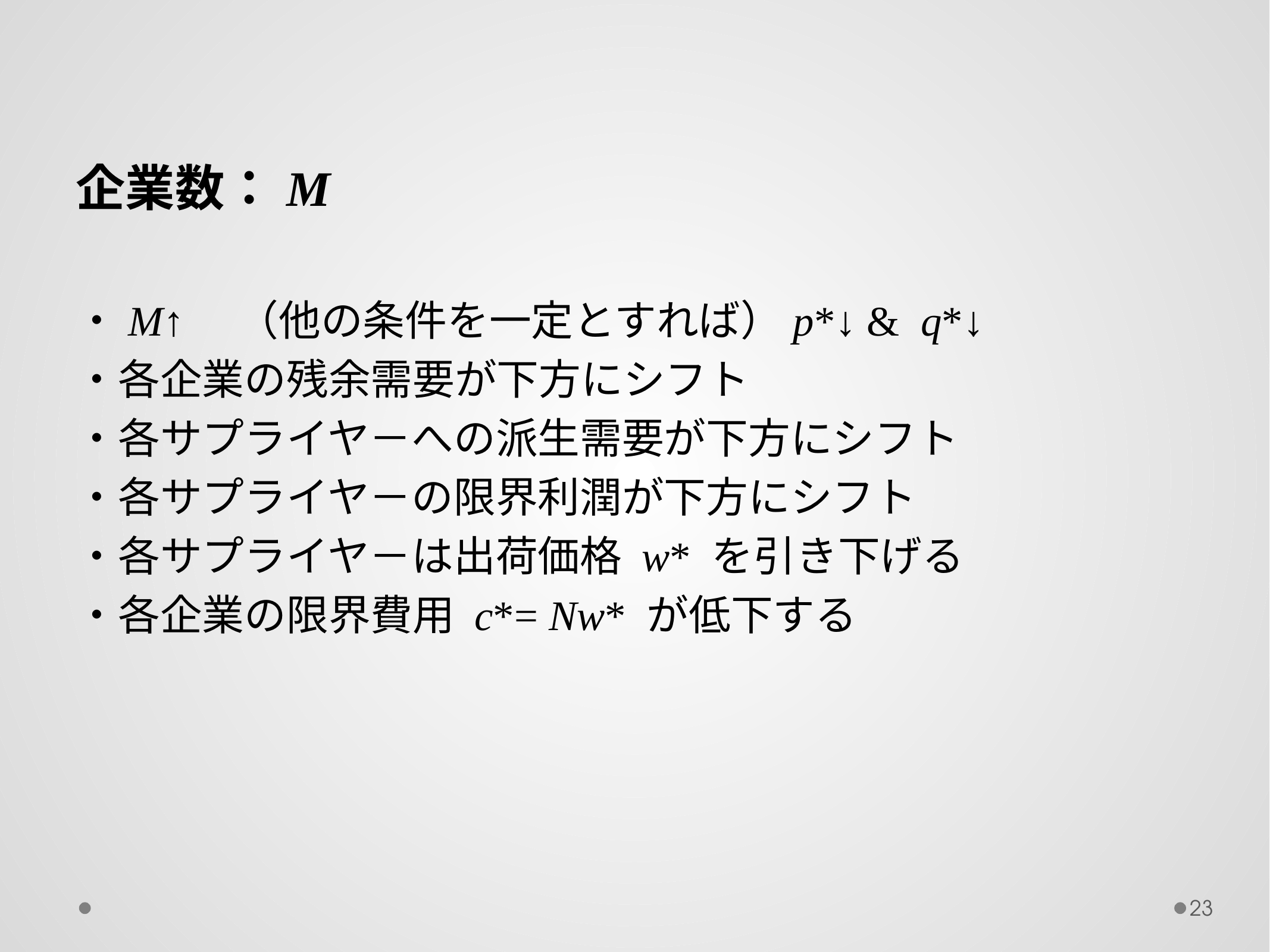

企業数：M

・M↑　（他の条件を一定とすれば）p*↓ &  q*↓
・各企業の残余需要が下方にシフト
・各サプライヤ－への派生需要が下方にシフト
・各サプライヤ－の限界利潤が下方にシフト
・各サプライヤ－は出荷価格 w* を引き下げる
・各企業の限界費用 c*= Nw* が低下する
23